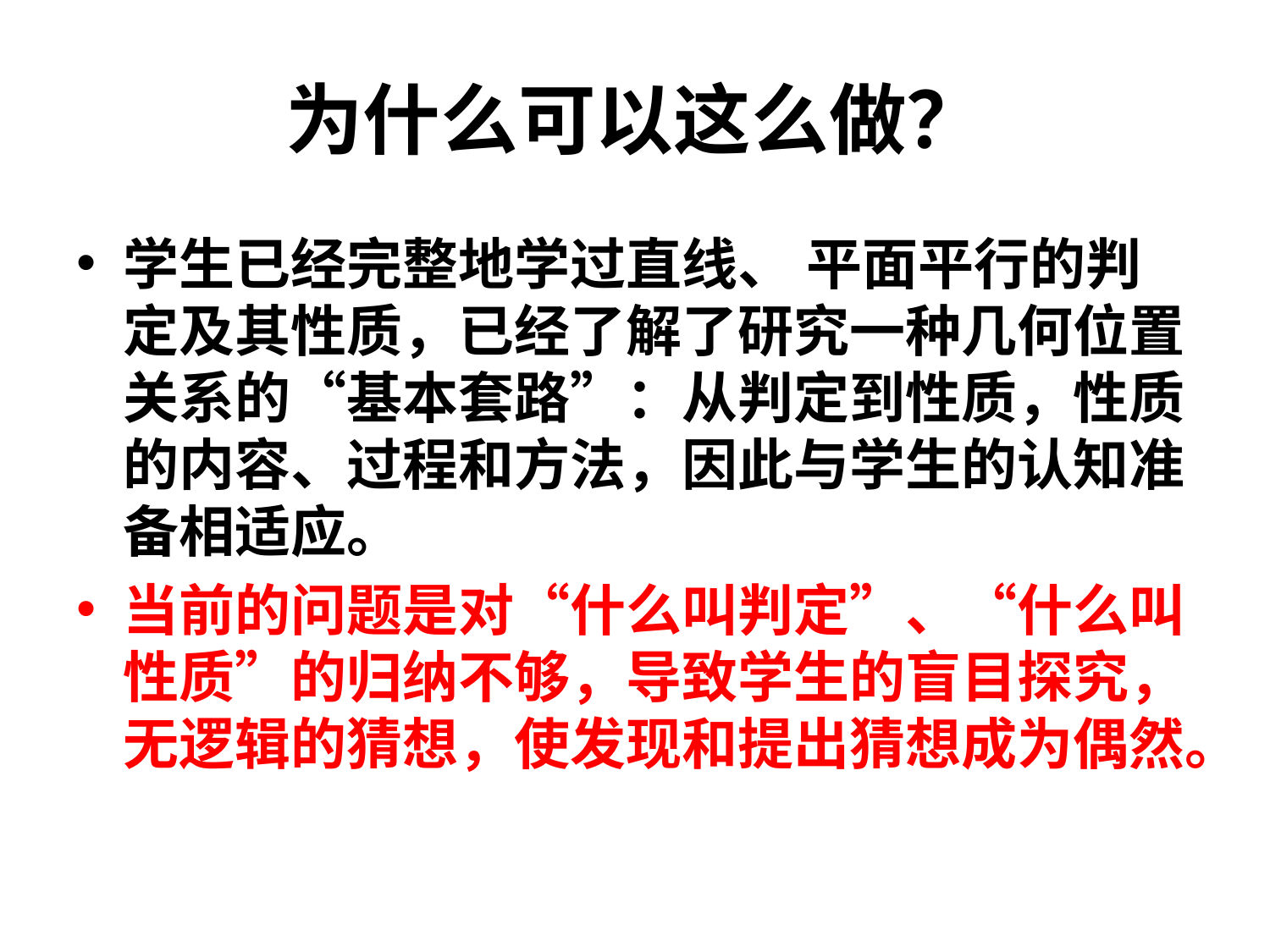

学生已经完整地学过直线、 平面平行的判定及其性质，已经了解了研究一种几何位置关系的“基本套路”：从判定到性质，性质的内容、过程和方法，因此与学生的认知准备相适应。
当前的问题是对“什么叫判定”、“什么叫性质”的归纳不够，导致学生的盲目探究，无逻辑的猜想，使发现和提出猜想成为偶然。
为什么可以这么做？